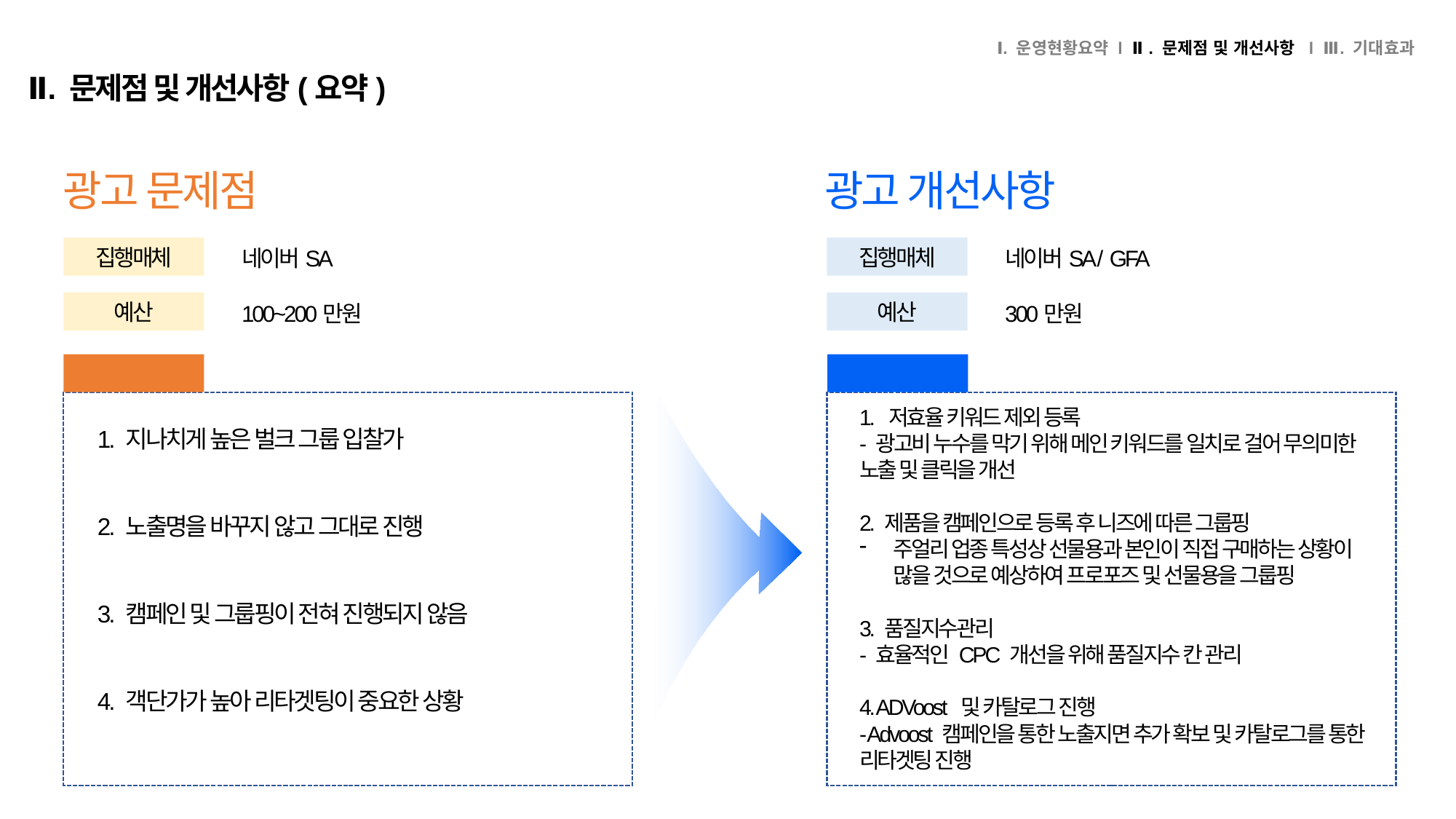

Ⅰ. 운영현황요약 l  Ⅱ. 문제점 및 개선사항  l  Ⅲ. 기대효과
Ⅱ. 문제점 및 개선사항(요약)
광고 개선사항
광고 문제점
집행매체
집행매체
네이버SA
네이버SA /  GFA
예산
예산
100~200만원
300만원
문제점
개선사항

1.  저효율 키워드 제외 등록
- 광고비 누수를 막기 위해 메인 키워드를 일치로 걸어 무의미한 노출 및 클릭을 개선

2. 제품을 캠페인으로 등록 후 니즈에 따른 그룹핑
주얼리 업종 특성상 선물용과 본인이 직접 구매하는 상황이 많을 것으로 예상하여 프로포즈 및 선물용을 그룹핑

3. 품질지수관리
- 효율적인 CPC 개선을 위해 품질지수 칸 관리

4. ADVoost  및 카탈로그 진행
- Advoost 캠페인을 통한 노출지면 추가 확보 및 카탈로그를 통한 리타겟팅 진행
1. 지나치게 높은 벌크 그룹 입찰가

2. 노출명을 바꾸지 않고 그대로 진행

3. 캠페인 및 그룹핑이 전혀 진행되지 않음

4. 객단가가 높아 리타겟팅이 중요한 상황